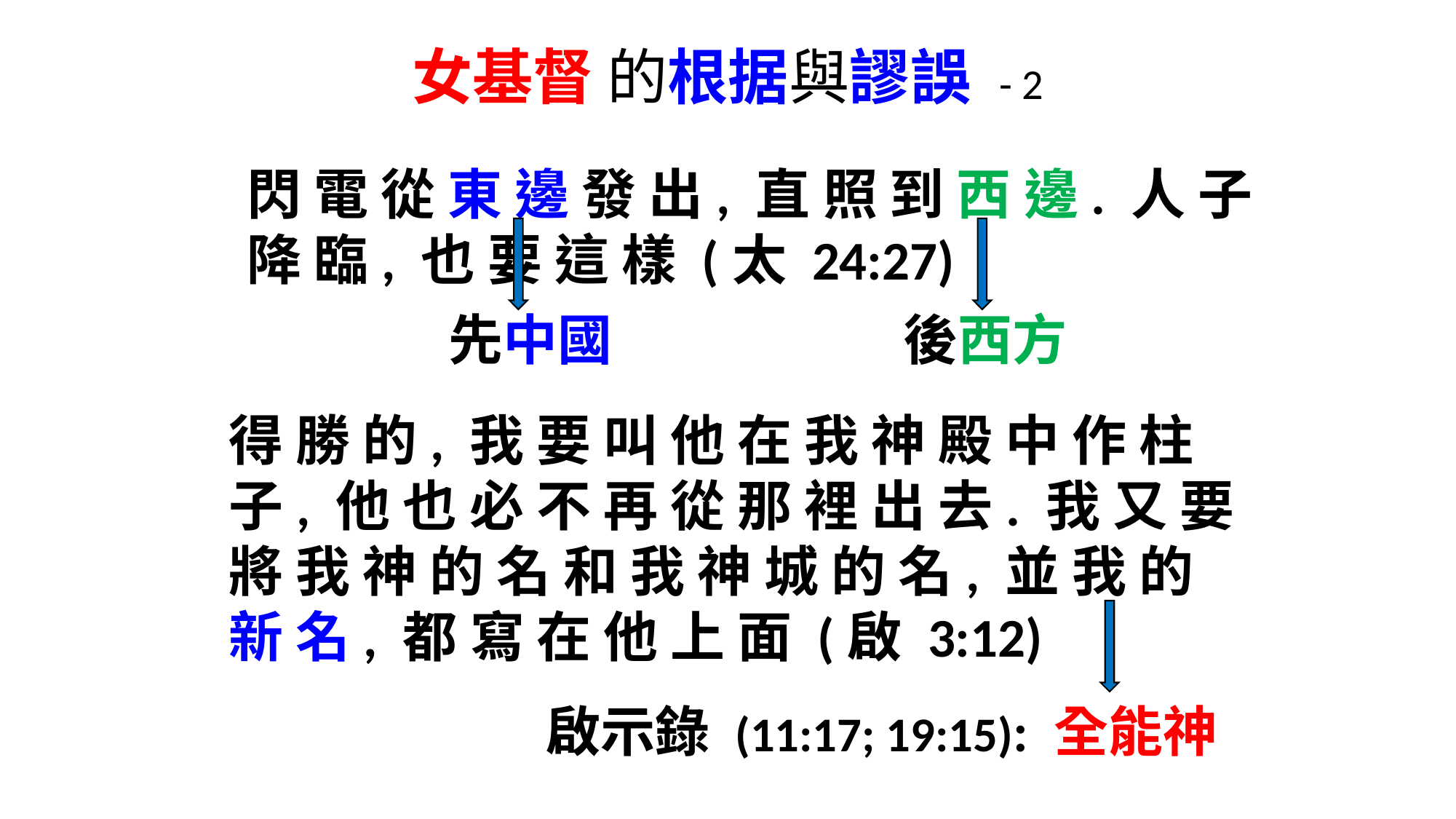

# 女基督 的根据與謬誤 - 2
閃 電 從 東 邊 發 出, 直 照 到 西 邊. 人 子 降 臨, 也 要 這 樣 (太 24:27)

先中國
後西方
得 勝 的, 我 要 叫 他 在 我 神 殿 中 作 柱 子, 他 也 必 不 再 從 那 裡 出 去. 我 又 要 將 我 神 的 名 和 我 神 城 的 名, 並 我 的 新 名, 都 寫 在 他 上 面 (啟 3:12)

啟示錄 (11:17; 19:15): 全能神